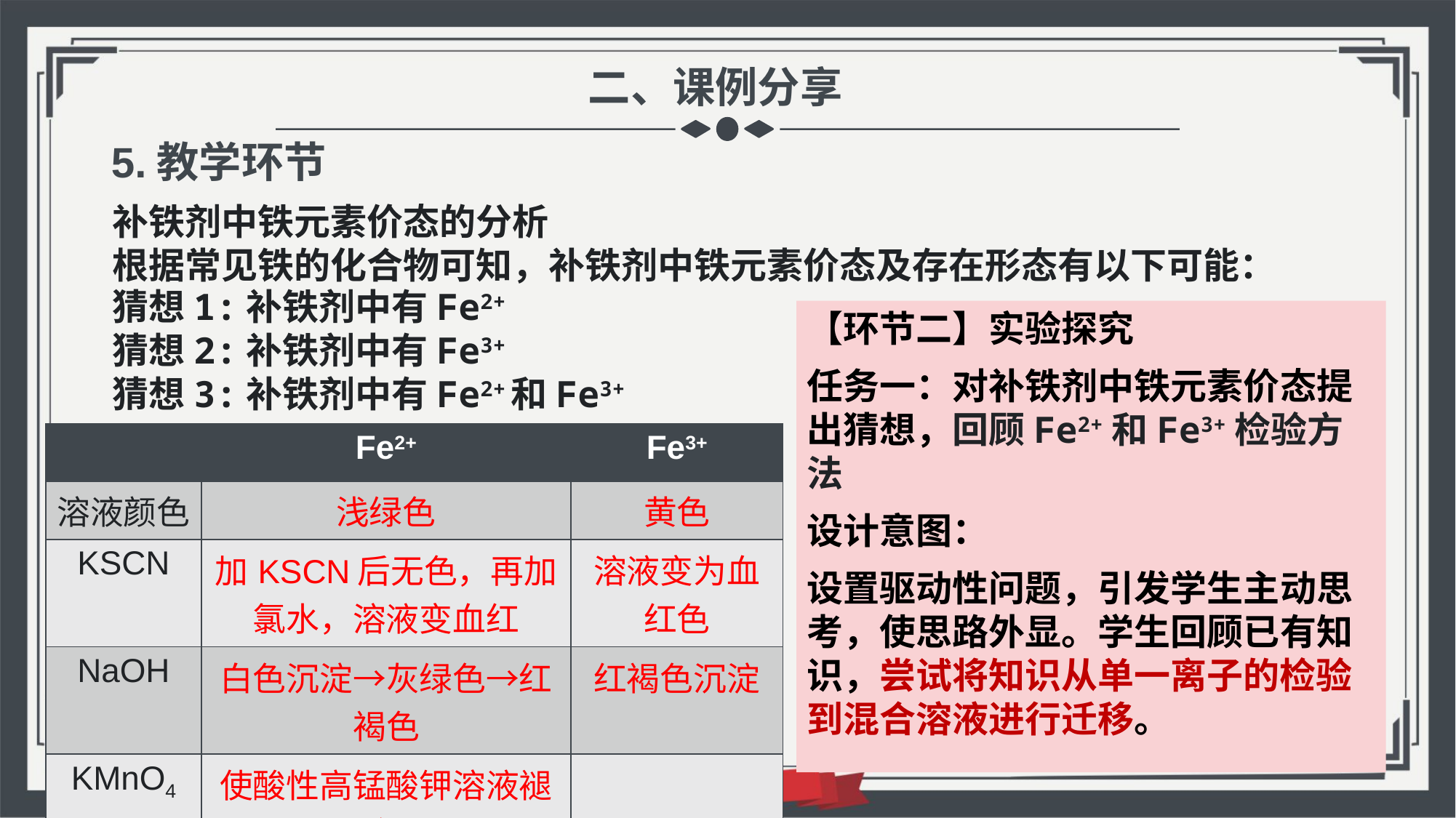

二、课例分享

5.教学环节
补铁剂中铁元素价态的分析
根据常见铁的化合物可知，补铁剂中铁元素价态及存在形态有以下可能：

猜想1:补铁剂中有Fe2+
猜想2:补铁剂中有Fe3+
猜想3:补铁剂中有Fe2+和Fe3+

【环节二】实验探究
任务一：对补铁剂中铁元素价态提出猜想，回顾Fe2+和Fe3+检验方法
设计意图：
设置驱动性问题，引发学生主动思考，使思路外显。学生回顾已有知识，尝试将知识从单一离子的检验到混合溶液进行迁移。
|  | Fe2+ | Fe3+ |
| --- | --- | --- |
| 溶液颜色 | 浅绿色 | 黄色 |
| KSCN | 加KSCN后无色，再加氯水，溶液变血红 | 溶液变为血红色 |
| NaOH | 白色沉淀→灰绿色→红褐色 | 红褐色沉淀 |
| KMnO4 | 使酸性高锰酸钾溶液褪色 |  |